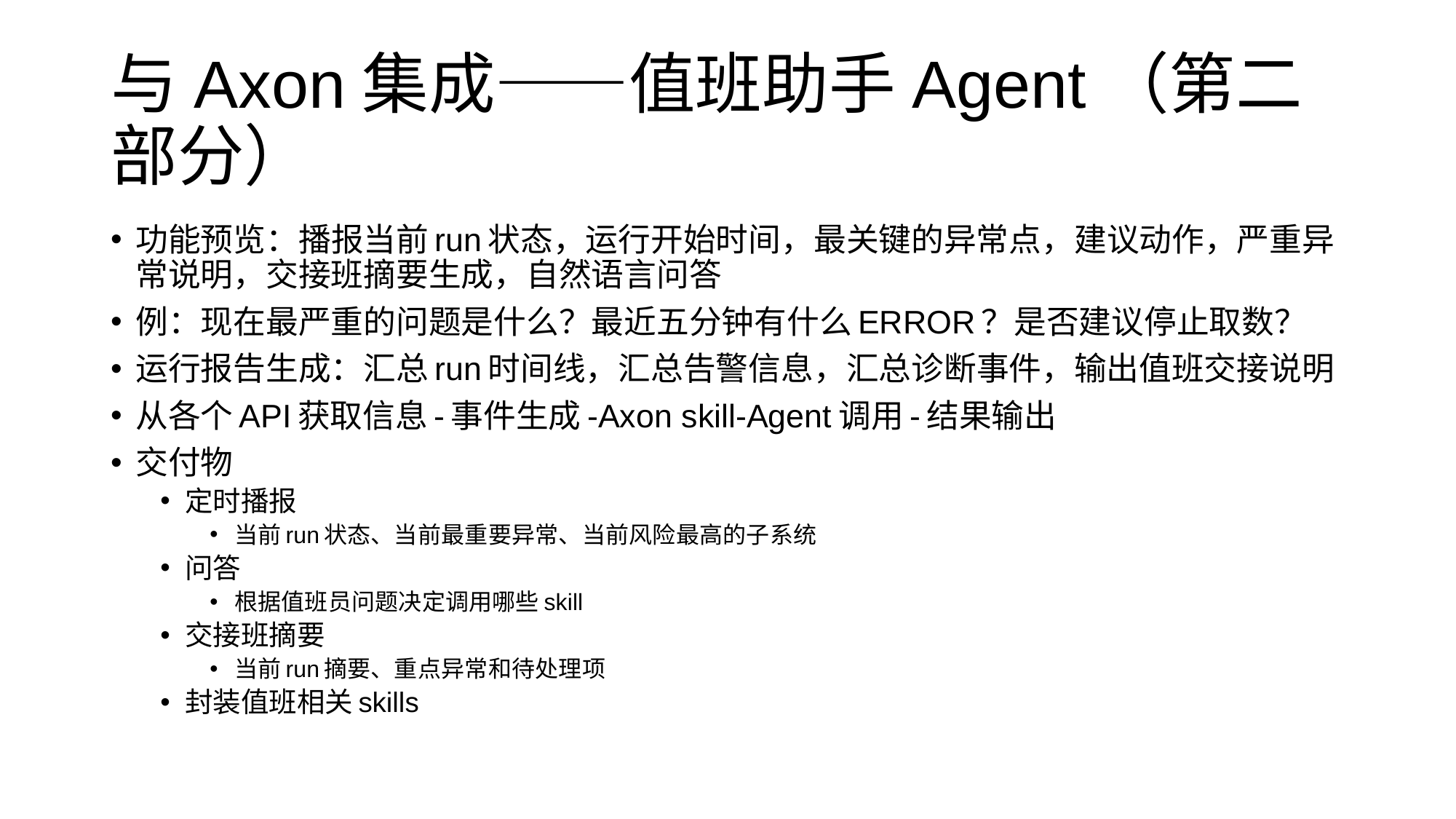

# 与Axon集成——值班助手Agent（第二部分）
功能预览：播报当前run状态，运行开始时间，最关键的异常点，建议动作，严重异常说明，交接班摘要生成，自然语言问答
例：现在最严重的问题是什么？最近五分钟有什么ERROR？是否建议停止取数？
运行报告生成：汇总run时间线，汇总告警信息，汇总诊断事件，输出值班交接说明
从各个API获取信息-事件生成-Axon skill-Agent调用-结果输出
交付物
定时播报
当前run状态、当前最重要异常、当前风险最高的子系统
问答
根据值班员问题决定调用哪些skill
交接班摘要
当前run摘要、重点异常和待处理项
封装值班相关skills